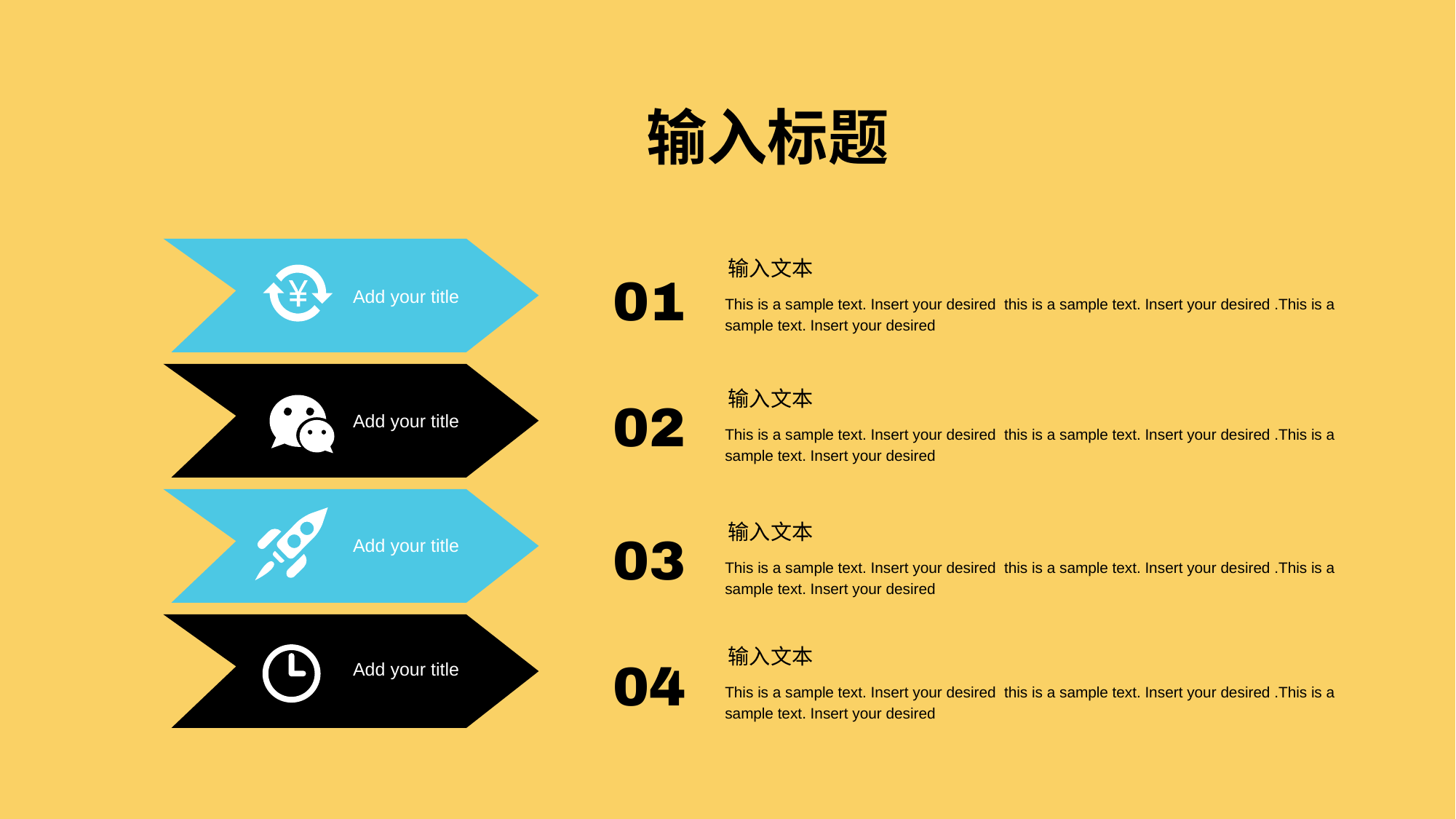

输入标题

Add your title

Add your title

Add your title

Add your title
输入文本
This is a sample text. Insert your desired  this is a sample text. Insert your desired .This is a sample text. Insert your desired
01
输入文本
This is a sample text. Insert your desired  this is a sample text. Insert your desired .This is a sample text. Insert your desired
02
输入文本
This is a sample text. Insert your desired  this is a sample text. Insert your desired .This is a sample text. Insert your desired
03
输入文本
This is a sample text. Insert your desired  this is a sample text. Insert your desired .This is a sample text. Insert your desired
04